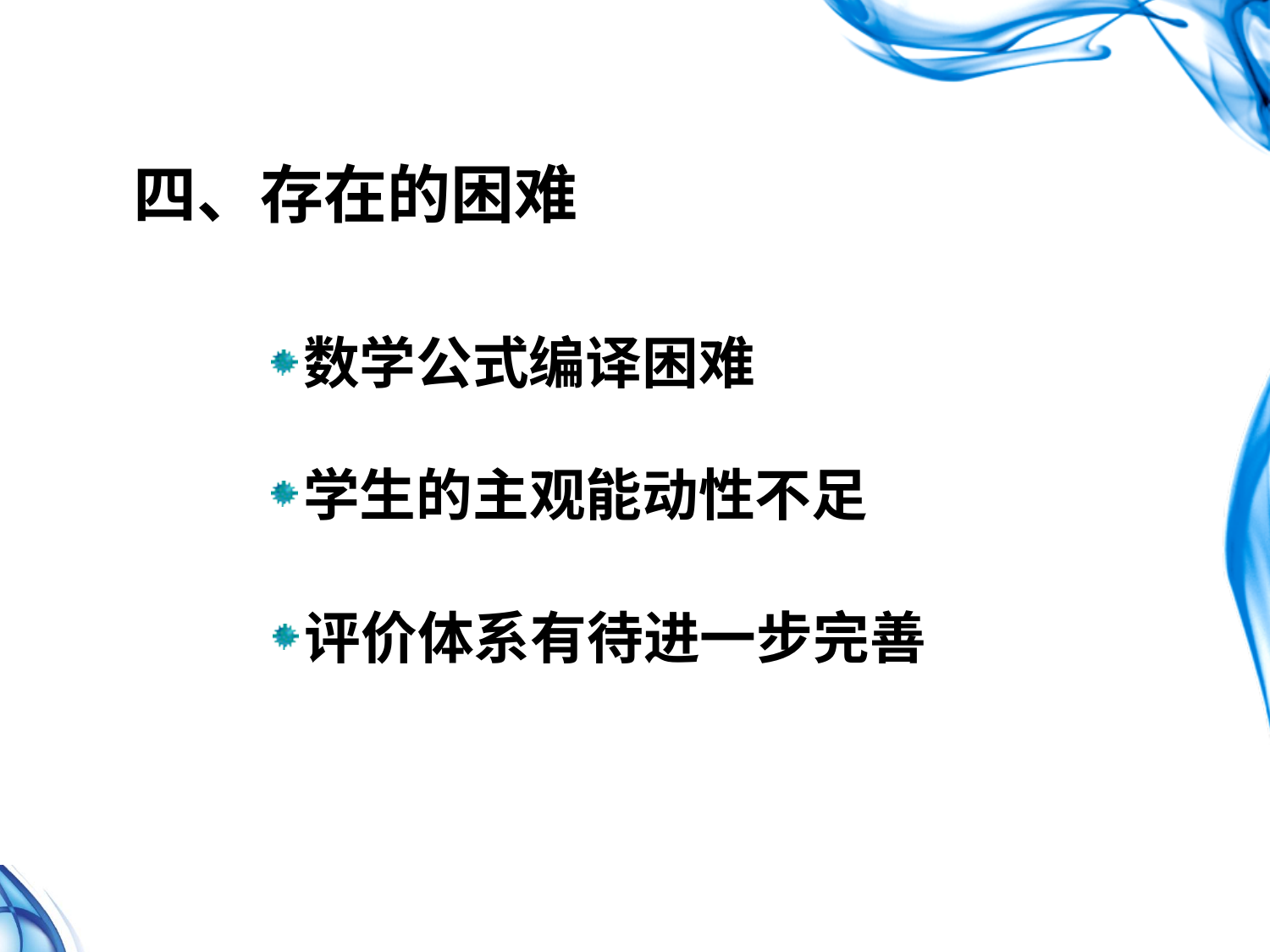

# 四、存在的困难
数学公式编译困难
学生的主观能动性不足
评价体系有待进一步完善